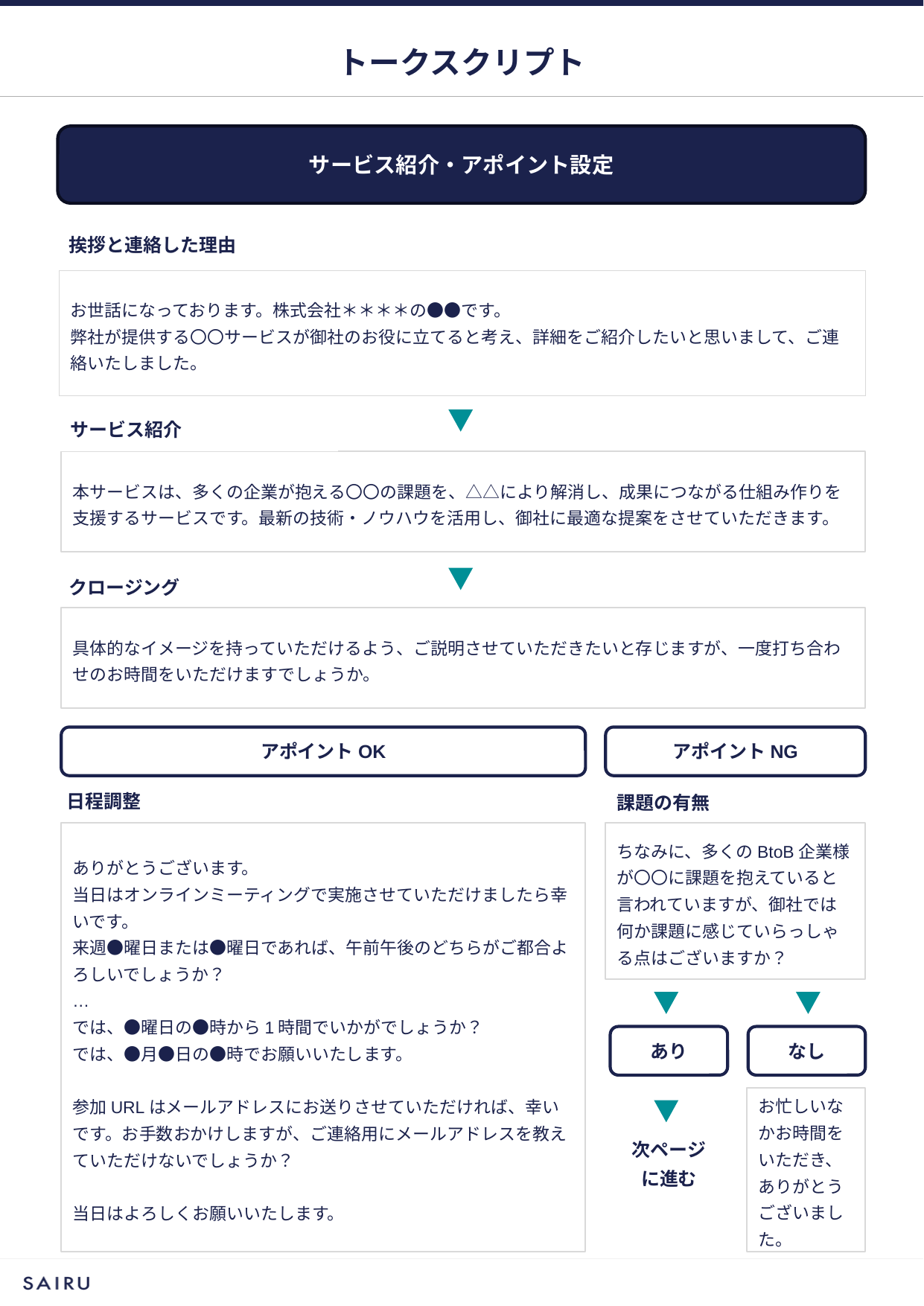

# トークスクリプト
サービス紹介・アポイント設定
挨拶と連絡した理由
お世話になっております。株式会社＊＊＊＊の●●です。
弊社が提供する〇〇サービスが御社のお役に立てると考え、詳細をご紹介したいと思いまして、ご連絡いたしました。
サービス紹介

本サービスは、多くの企業が抱える〇〇の課題を、△△により解消し、成果につながる仕組み作りを支援するサービスです。最新の技術・ノウハウを活用し、御社に最適な提案をさせていただきます。
クロージング

具体的なイメージを持っていただけるよう、ご説明させていただきたいと存じますが、一度打ち合わせのお時間をいただけますでしょうか。
アポイントOK
アポイントNG
日程調整
課題の有無
ありがとうございます。
当日はオンラインミーティングで実施させていただけましたら幸いです。
来週●曜日または●曜日であれば、午前午後のどちらがご都合よろしいでしょうか？
…
では、●曜日の●時から1時間でいかがでしょうか？
では、●月●日の●時でお願いいたします。

参加URLはメールアドレスにお送りさせていただければ、幸いです。お手数おかけしますが、ご連絡用にメールアドレスを教えていただけないでしょうか？

当日はよろしくお願いいたします。
ちなみに、多くのBtoB企業様が〇〇に課題を抱えていると言われていますが、御社では何か課題に感じていらっしゃる点はございますか？

あり
なし
お忙しいなかお時間をいただき、ありがとうございました。

次ページ
に進む